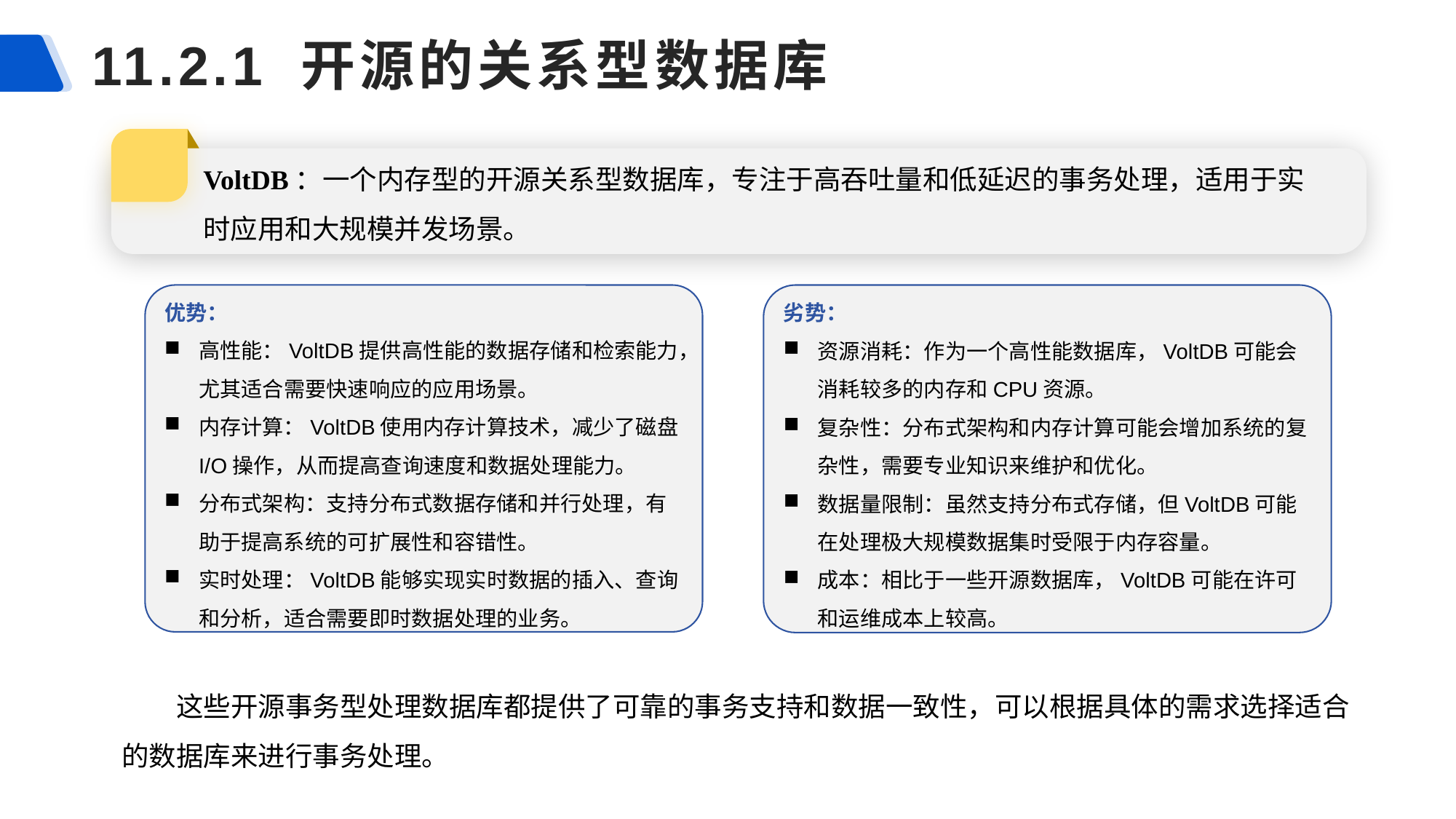

# 11.2.1 开源的关系型数据库

VoltDB：一个内存型的开源关系型数据库，专注于高吞吐量和低延迟的事务处理，适用于实时应用和大规模并发场景。
优势：
高性能：VoltDB提供高性能的数据存储和检索能力，尤其适合需要快速响应的应用场景。
内存计算：VoltDB使用内存计算技术，减少了磁盘I/O操作，从而提高查询速度和数据处理能力。
分布式架构：支持分布式数据存储和并行处理，有助于提高系统的可扩展性和容错性。
实时处理：VoltDB能够实现实时数据的插入、查询和分析，适合需要即时数据处理的业务。
劣势：
资源消耗：作为一个高性能数据库，VoltDB可能会消耗较多的内存和CPU资源。
复杂性：分布式架构和内存计算可能会增加系统的复杂性，需要专业知识来维护和优化。
数据量限制：虽然支持分布式存储，但VoltDB可能在处理极大规模数据集时受限于内存容量。
成本：相比于一些开源数据库，VoltDB可能在许可和运维成本上较高。
这些开源事务型处理数据库都提供了可靠的事务支持和数据一致性，可以根据具体的需求选择适合的数据库来进行事务处理。